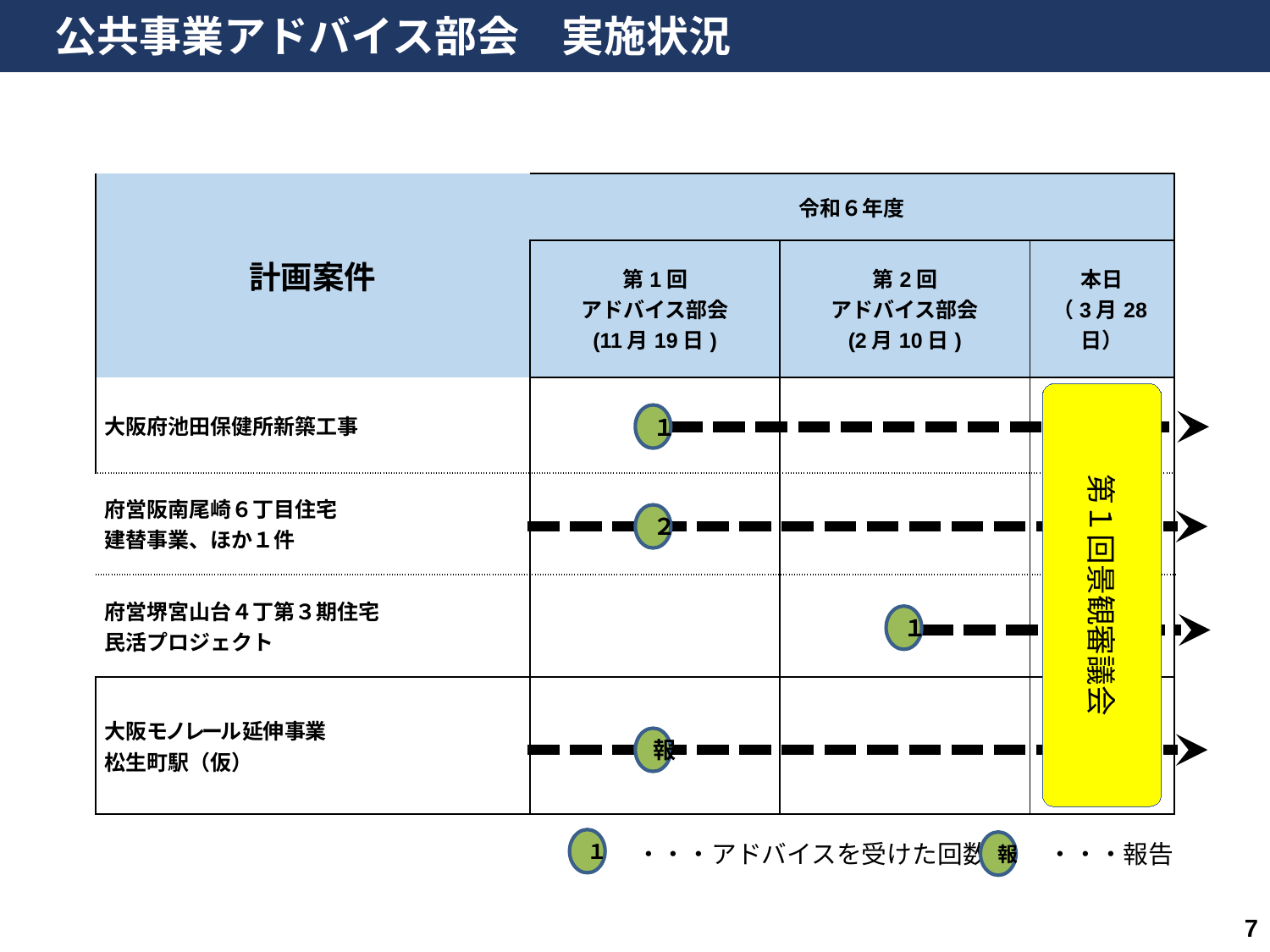

公共事業アドバイス部会　実施状況
| 計画案件 | 令和６年度 | 令和３年度 |  |
| --- | --- | --- | --- |
|  | 第1回 アドバイス部会 (11月19日) | 第2回 アドバイス部会 (2月10日) | 本日 （3月28日） |
| 大阪府池田保健所新築工事 |  |  |  |
| 府営阪南尾崎６丁目住宅 建替事業、ほか１件 |  |  |  |
| 府営堺宮山台４丁第３期住宅 民活プロジェクト |  |  |  |
| 大阪モノレール延伸事業 松生町駅（仮） |  |  |  |
第１回景観審議会
１
２
１
報
１
報
　　　・・・アドバイスを受けた回数
　　　・・・報告
7